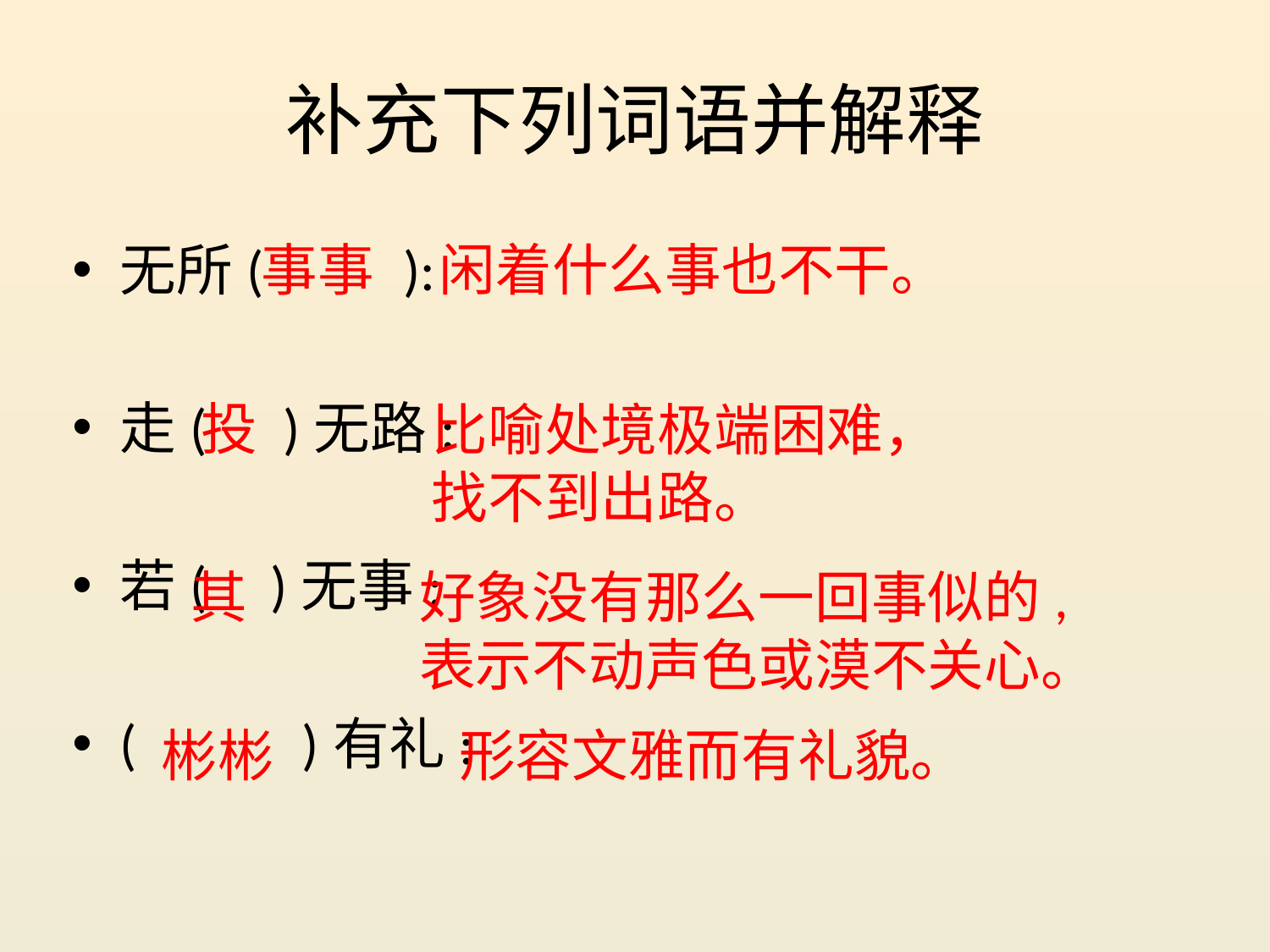

# 补充下列词语并解释
无所(           ):

走(      )无路:

若(     )无事:

(             )有礼:

事事
闲着什么事也不干。
投
比喻处境极端困难，
找不到出路。
其
好象没有那么一回事似的,
表示不动声色或漠不关心。
彬彬
形容文雅而有礼貌。